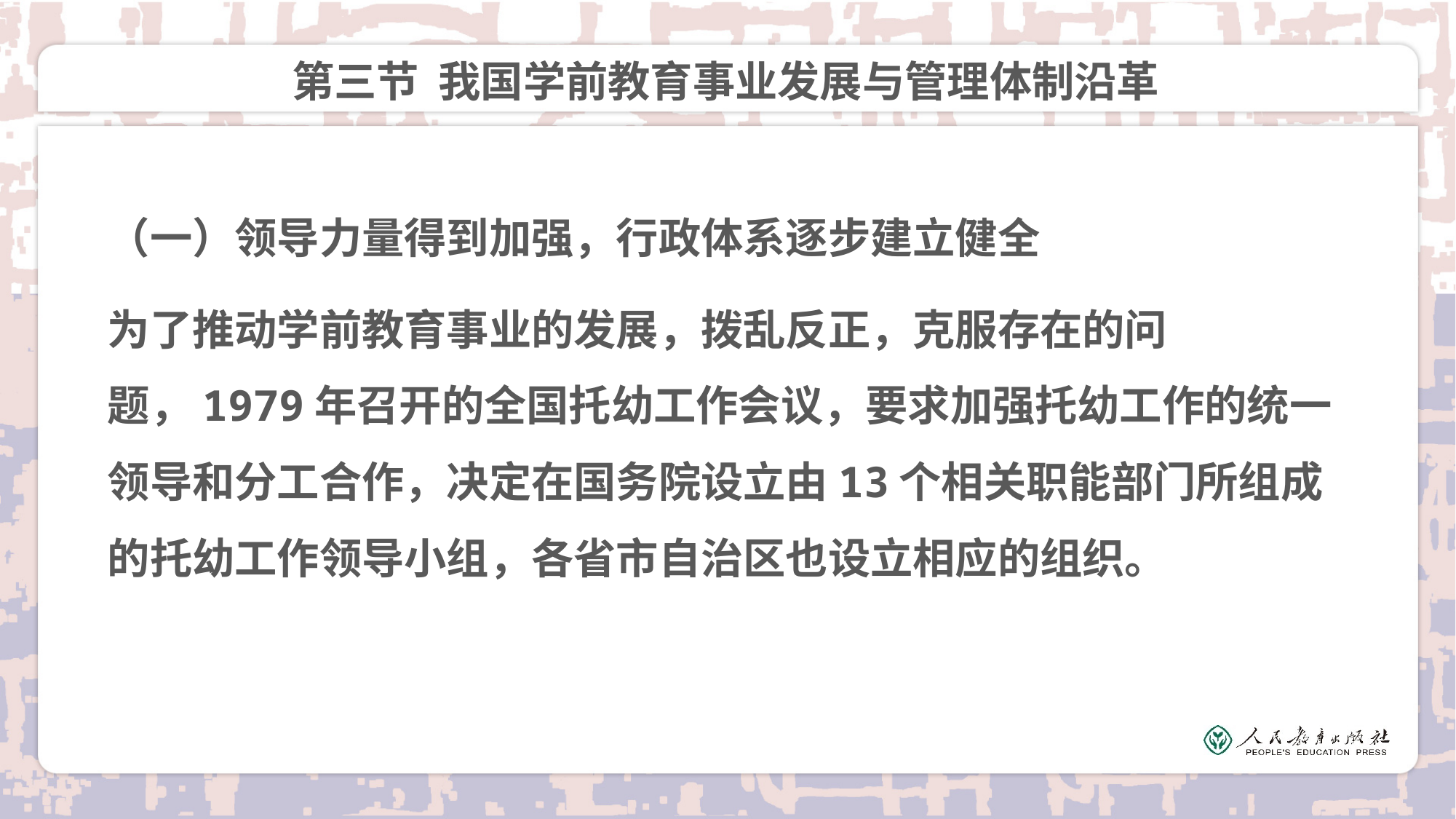

# 第三节  我国学前教育事业发展与管理体制沿革
（一）领导力量得到加强，行政体系逐步建立健全
为了推动学前教育事业的发展，拨乱反正，克服存在的问题，1979年召开的全国托幼工作会议，要求加强托幼工作的统一领导和分工合作，决定在国务院设立由13个相关职能部门所组成的托幼工作领导小组，各省市自治区也设立相应的组织。